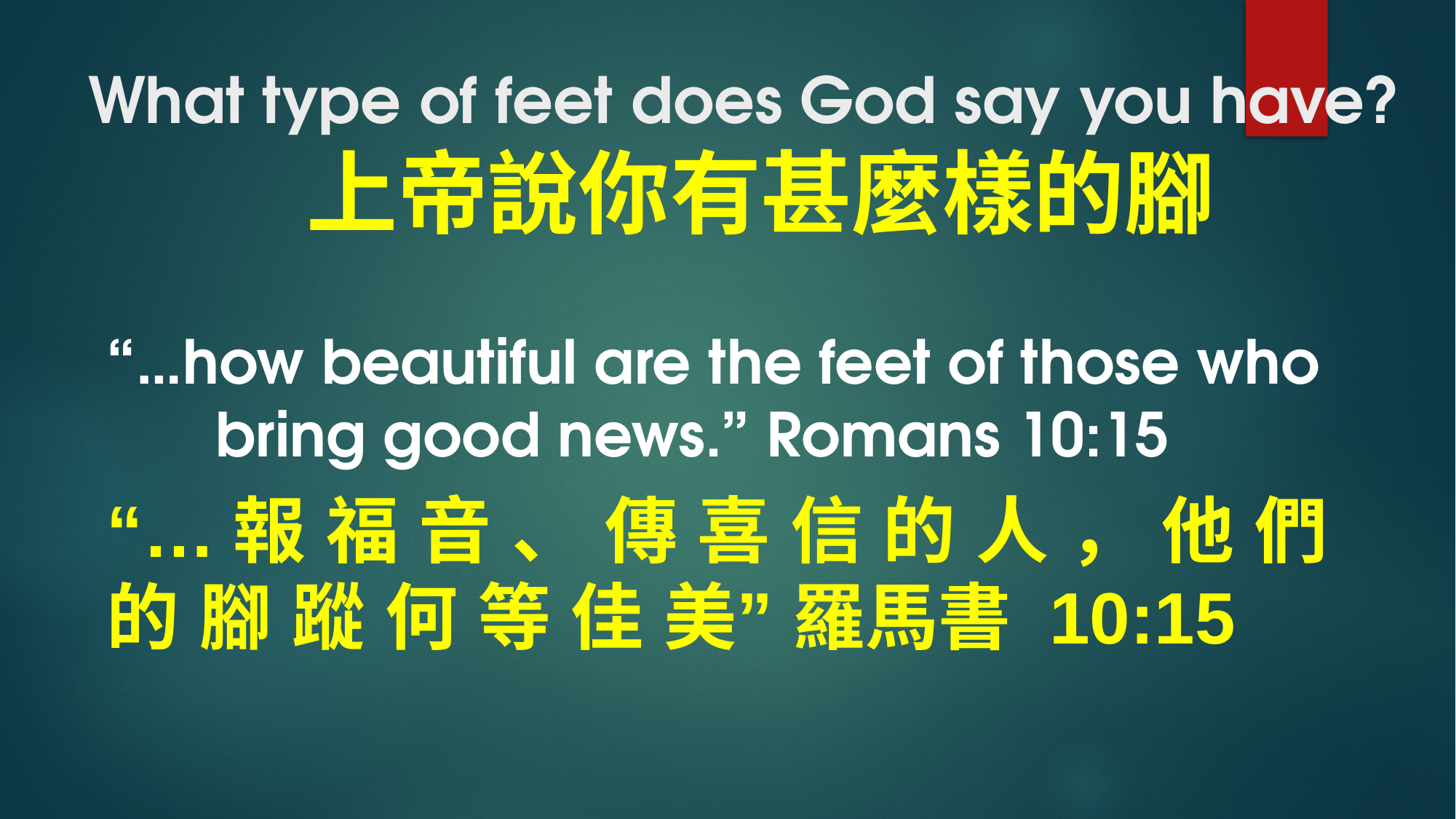

# What type of feet does God say you have?		上帝說你有甚麼樣的腳
“…how beautiful are the feet of those who   	bring good news.” Romans 10:15
“…報 福 音 、 傳 喜 信 的 人 ， 他 們 的 腳 蹤 何 等 佳 美” 羅馬書 10:15